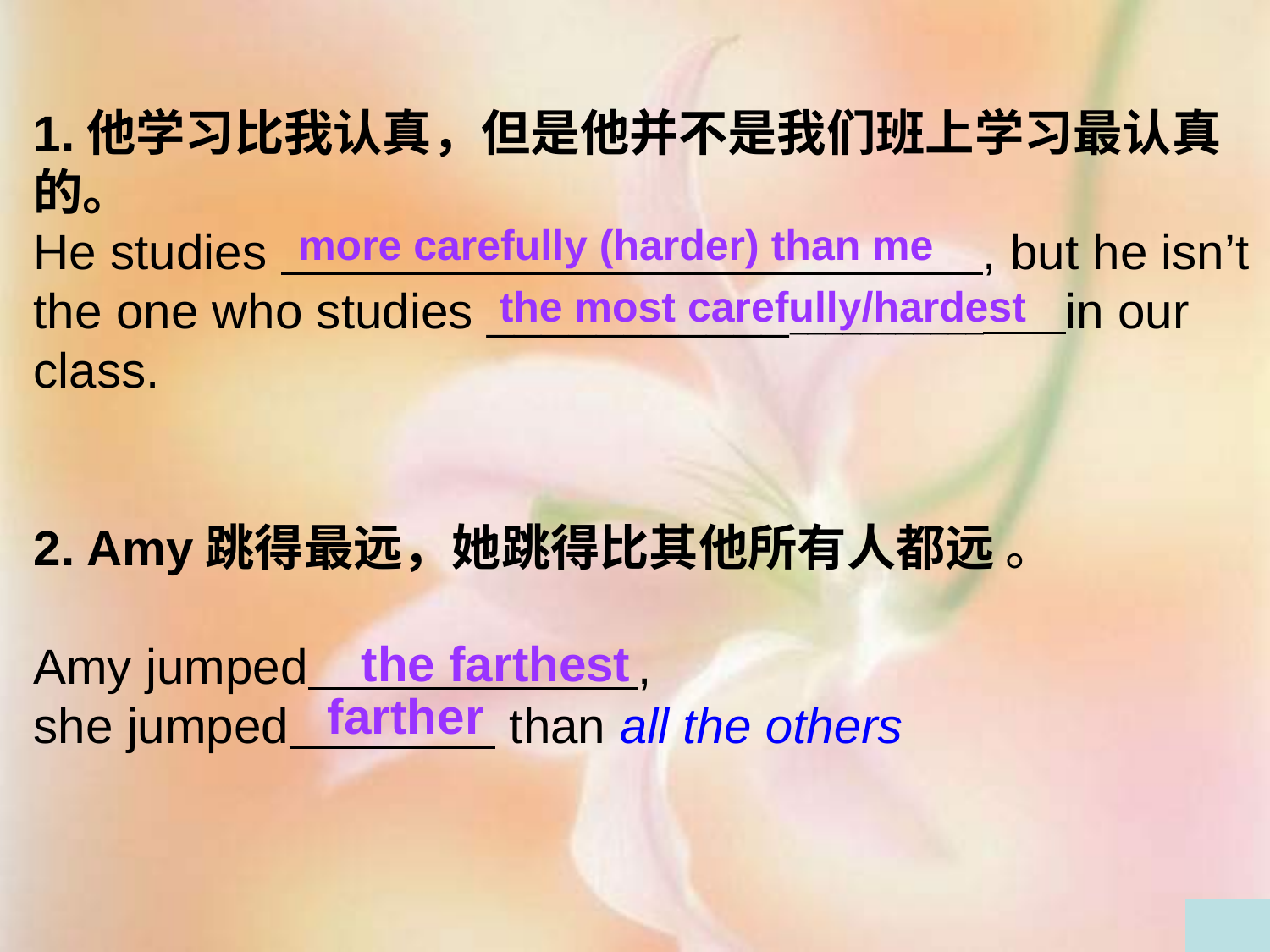

1.他学习比我认真，但是他并不是我们班上学习最认真的。
He studies                                                    , but he isn’t the one who studies ______________________      in our class.

2. Amy跳得最远，她跳得比其他所有人都远 。

Amy jumped                        ,
she jumped                than all the others
more carefully (harder) than me
the most carefully/hardest
the farthest
farther